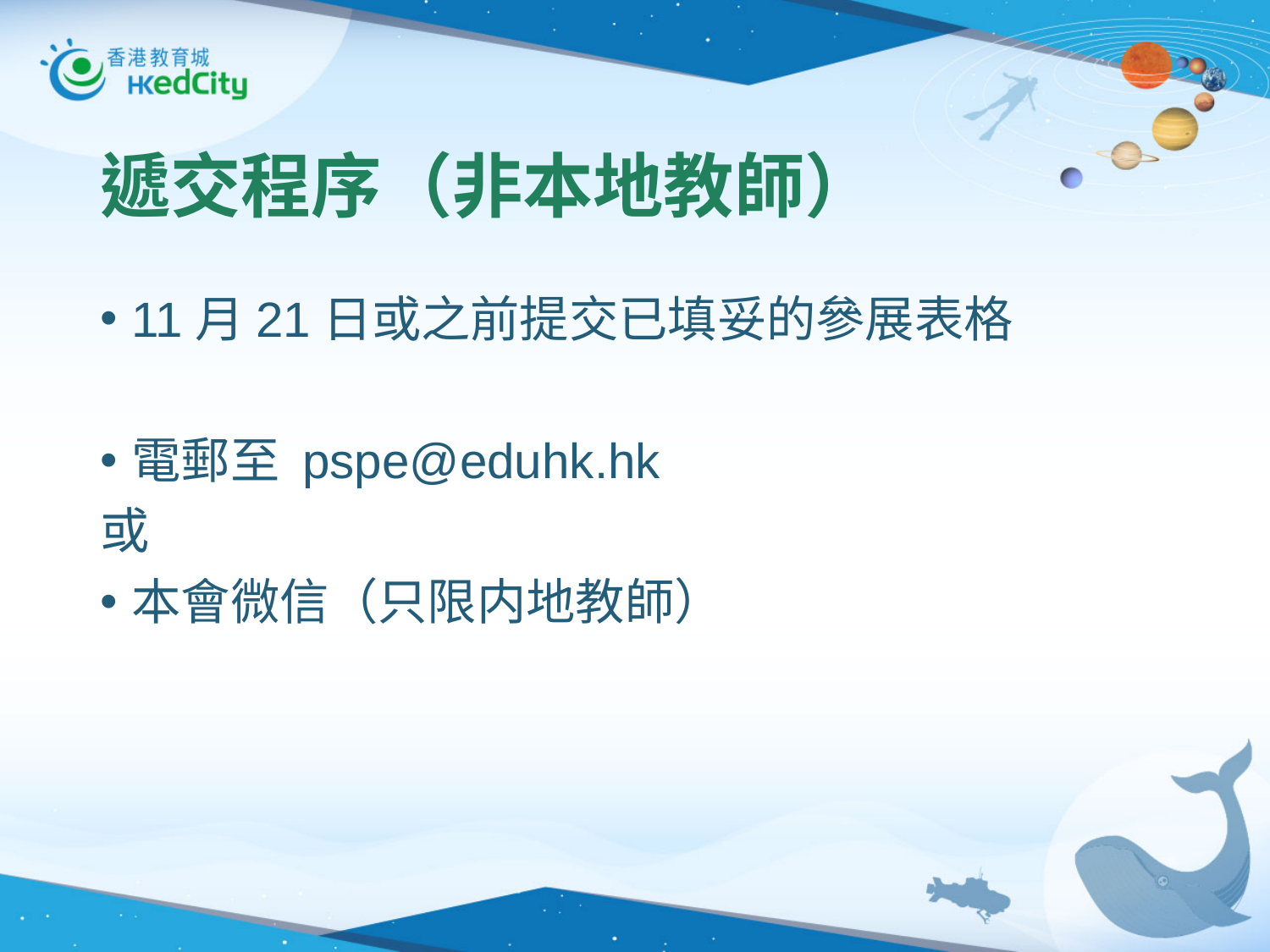

# 遞交程序（非本地教師）
11月21日或之前提交已填妥的參展表格

電郵至 pspe@eduhk.hk
或
本會微信（只限内地教師）